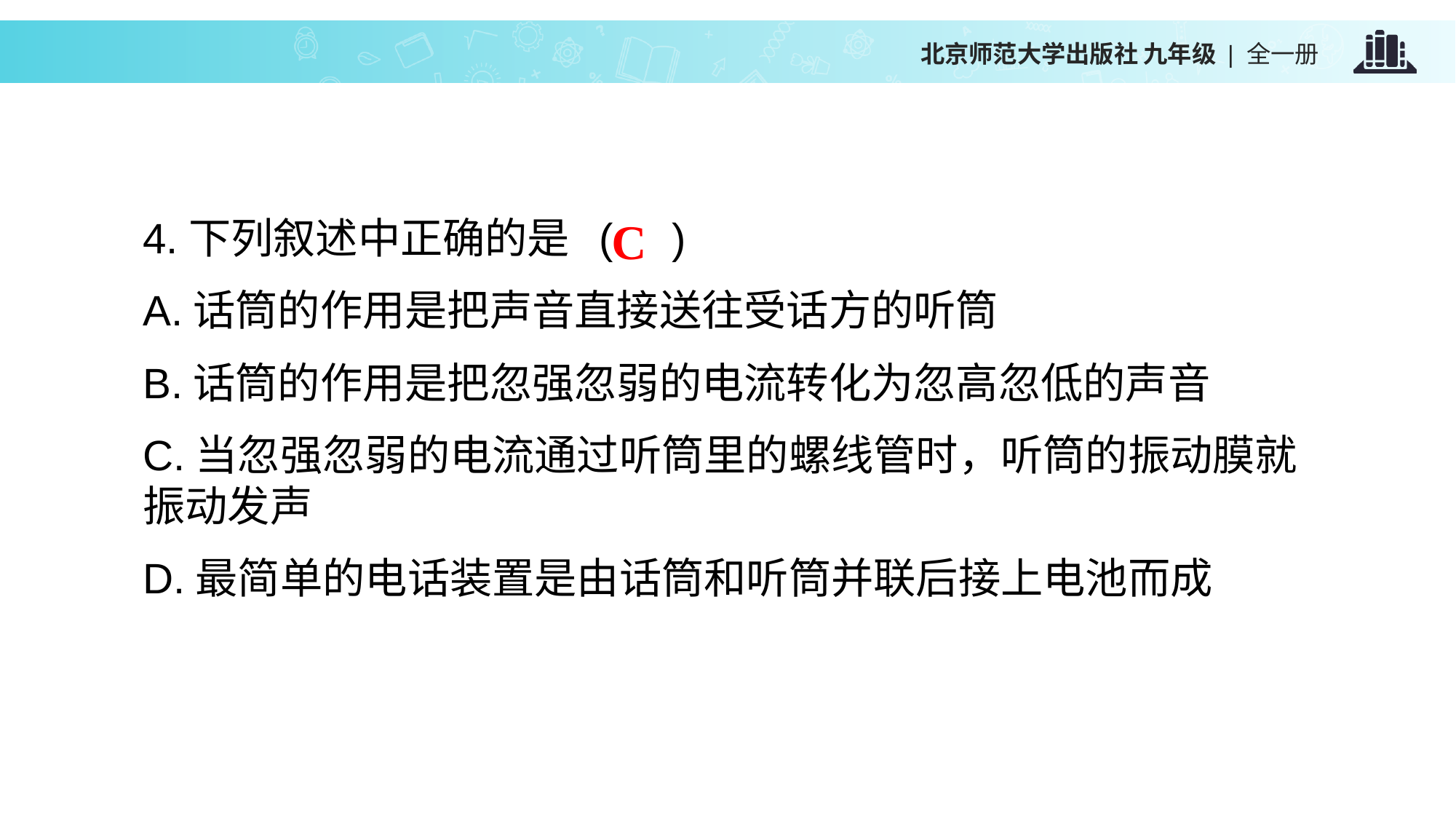

C
4.下列叙述中正确的是  (     )
A.话筒的作用是把声音直接送往受话方的听筒
B.话筒的作用是把忽强忽弱的电流转化为忽高忽低的声音
C.当忽强忽弱的电流通过听筒里的螺线管时，听筒的振动膜就振动发声
D.最简单的电话装置是由话筒和听筒并联后接上电池而成